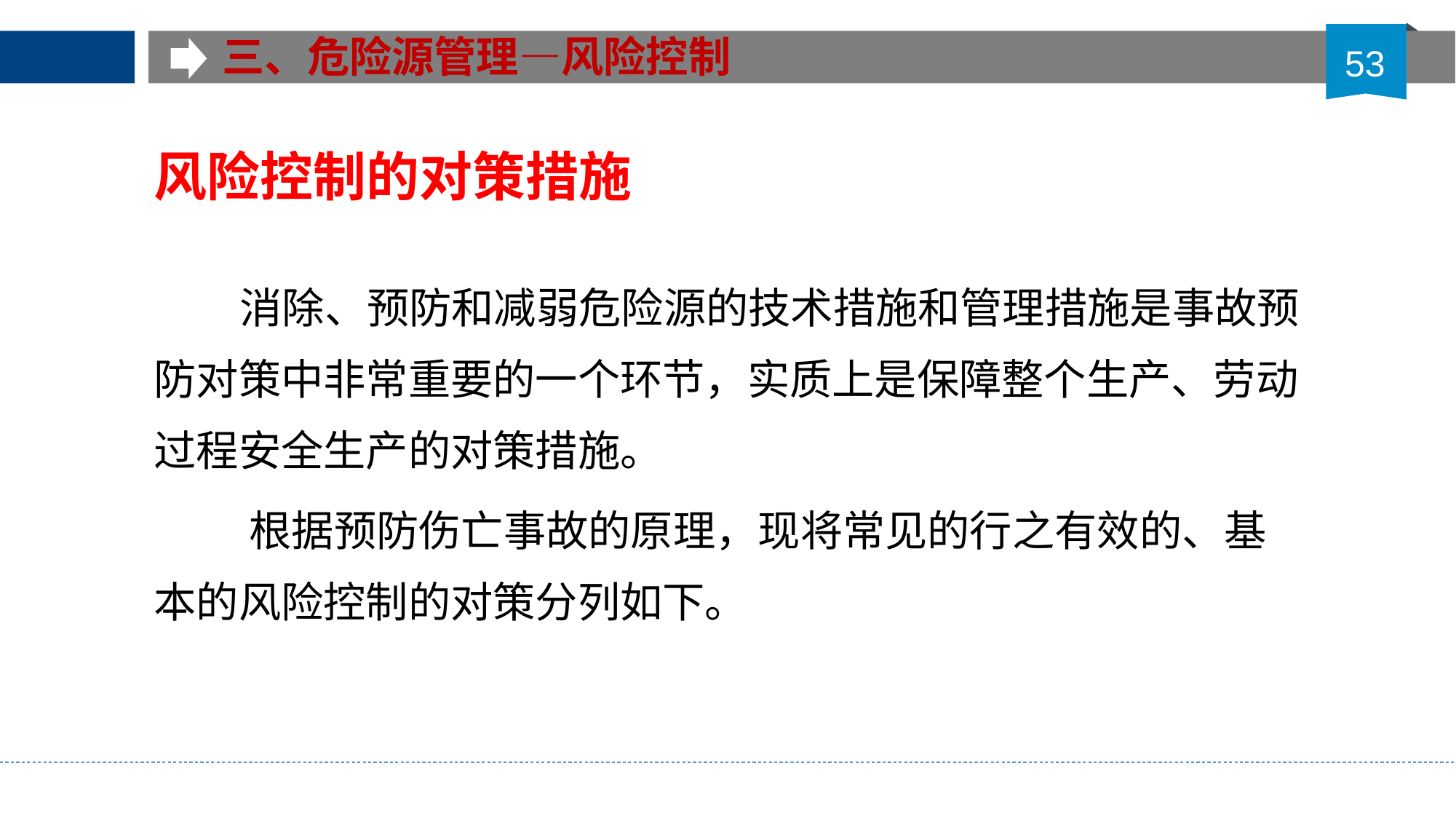

三、危险源管理—风险控制
53
风险控制的对策措施
        消除、预防和减弱危险源的技术措施和管理措施是事故预防对策中非常重要的一个环节，实质上是保障整个生产、劳动过程安全生产的对策措施。
         根据预防伤亡事故的原理，现将常见的行之有效的、基本的风险控制的对策分列如下。